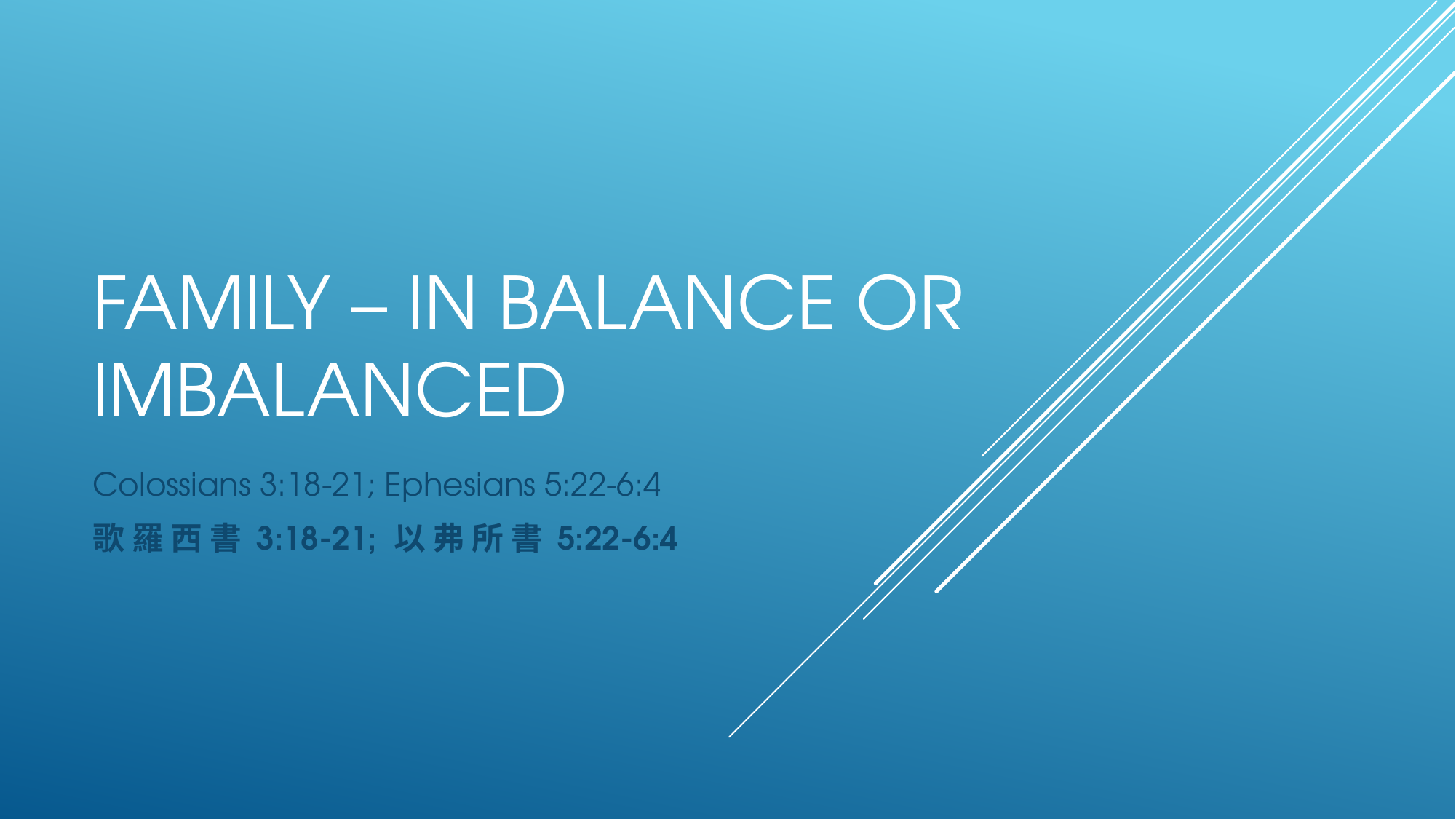

# Family – IN Balance or imbalanced
Colossians 3:18-21; Ephesians 5:22-6:4
歌 羅 西 書 3:18-21; 以 弗 所 書 5:22-6:4